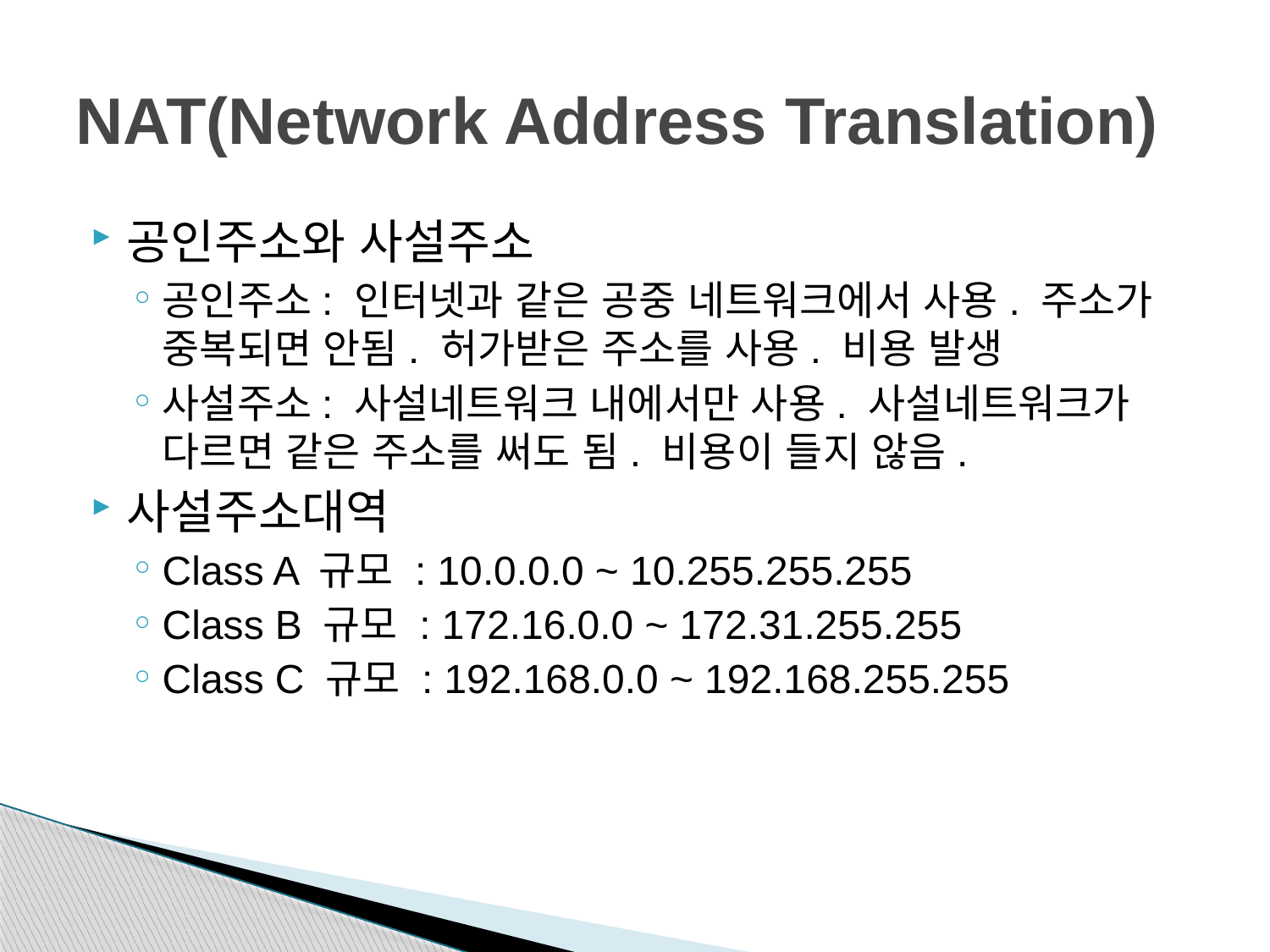

# NAT(Network Address Translation)
공인주소와 사설주소
공인주소: 인터넷과 같은 공중 네트워크에서 사용. 주소가 중복되면 안됨. 허가받은 주소를 사용. 비용 발생
사설주소: 사설네트워크 내에서만 사용. 사설네트워크가 다르면 같은 주소를 써도 됨. 비용이 들지 않음.
사설주소대역
Class A 규모 : 10.0.0.0 ~ 10.255.255.255
Class B 규모 : 172.16.0.0 ~ 172.31.255.255
Class C 규모 : 192.168.0.0 ~ 192.168.255.255